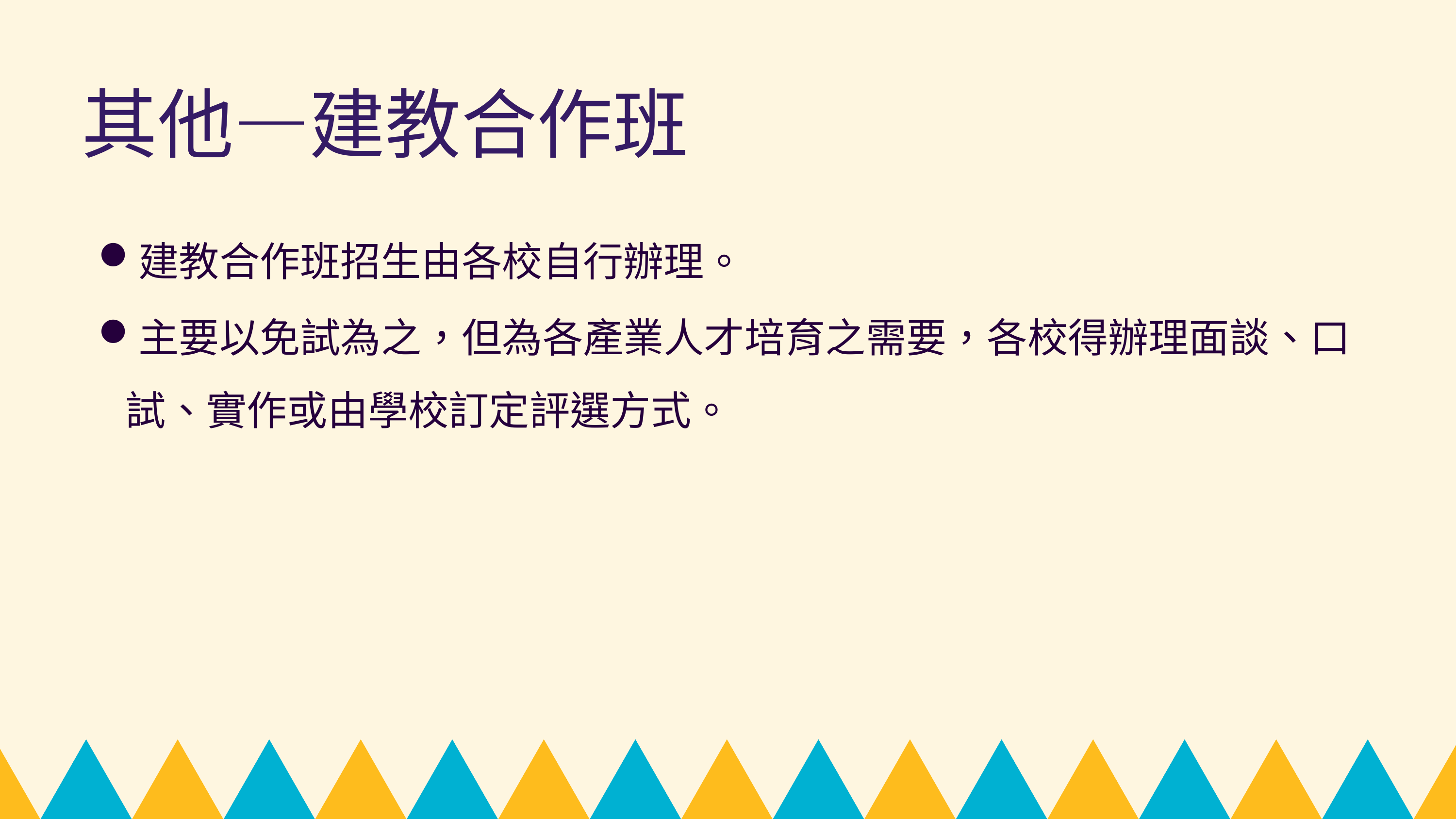

其他—建教合作班

建教合作班招生由各校自行辦理。
主要以免試為之，但為各產業人才培育之需要，各校得辦理面談、口試、實作或由學校訂定評選方式。